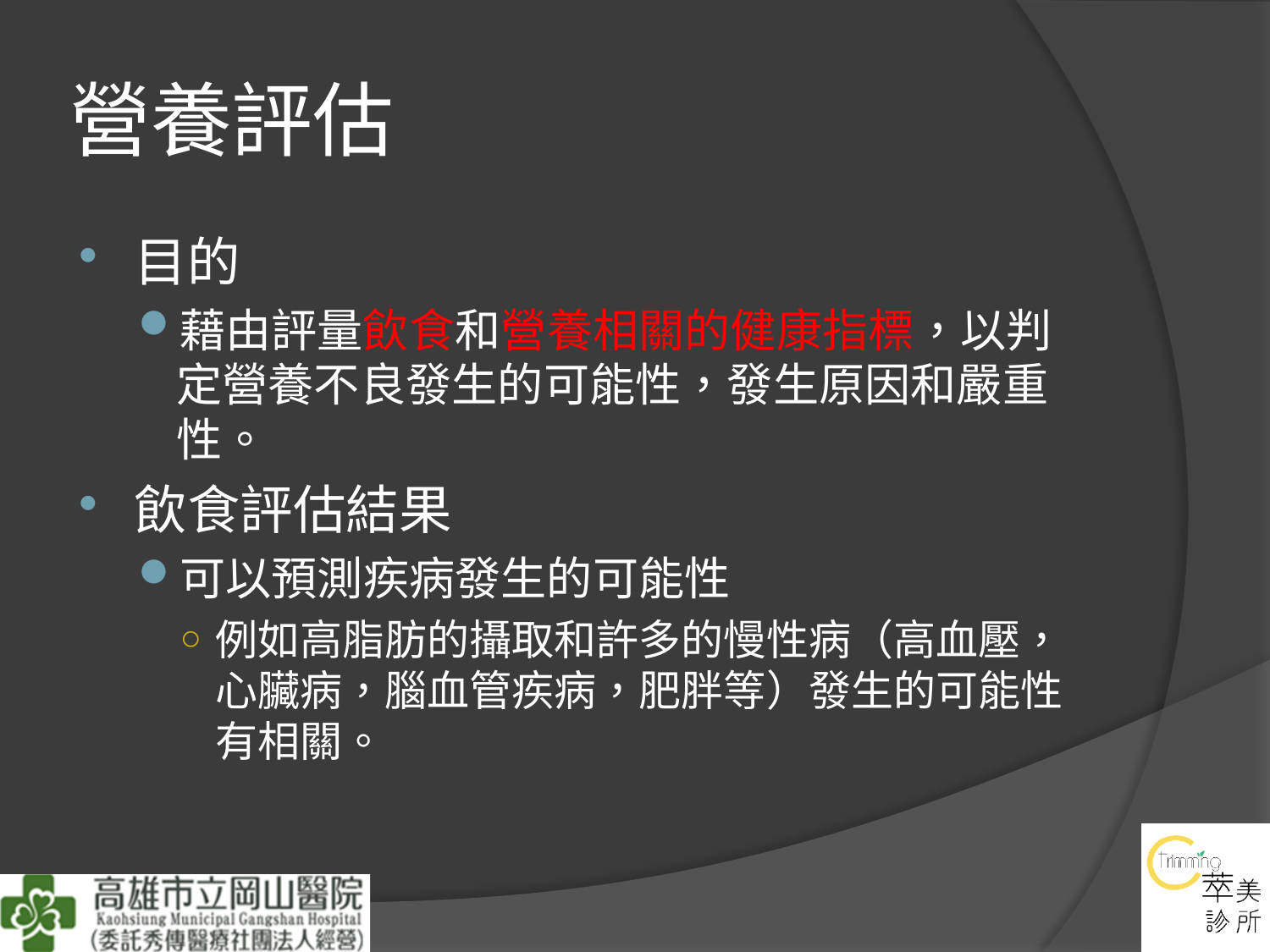

# 營養評估
目的
藉由評量飲食和營養相關的健康指標，以判定營養不良發生的可能性，發生原因和嚴重性。
飲食評估結果
可以預測疾病發生的可能性
例如高脂肪的攝取和許多的慢性病（高血壓，心臟病，腦血管疾病，肥胖等）發生的可能性有相關。